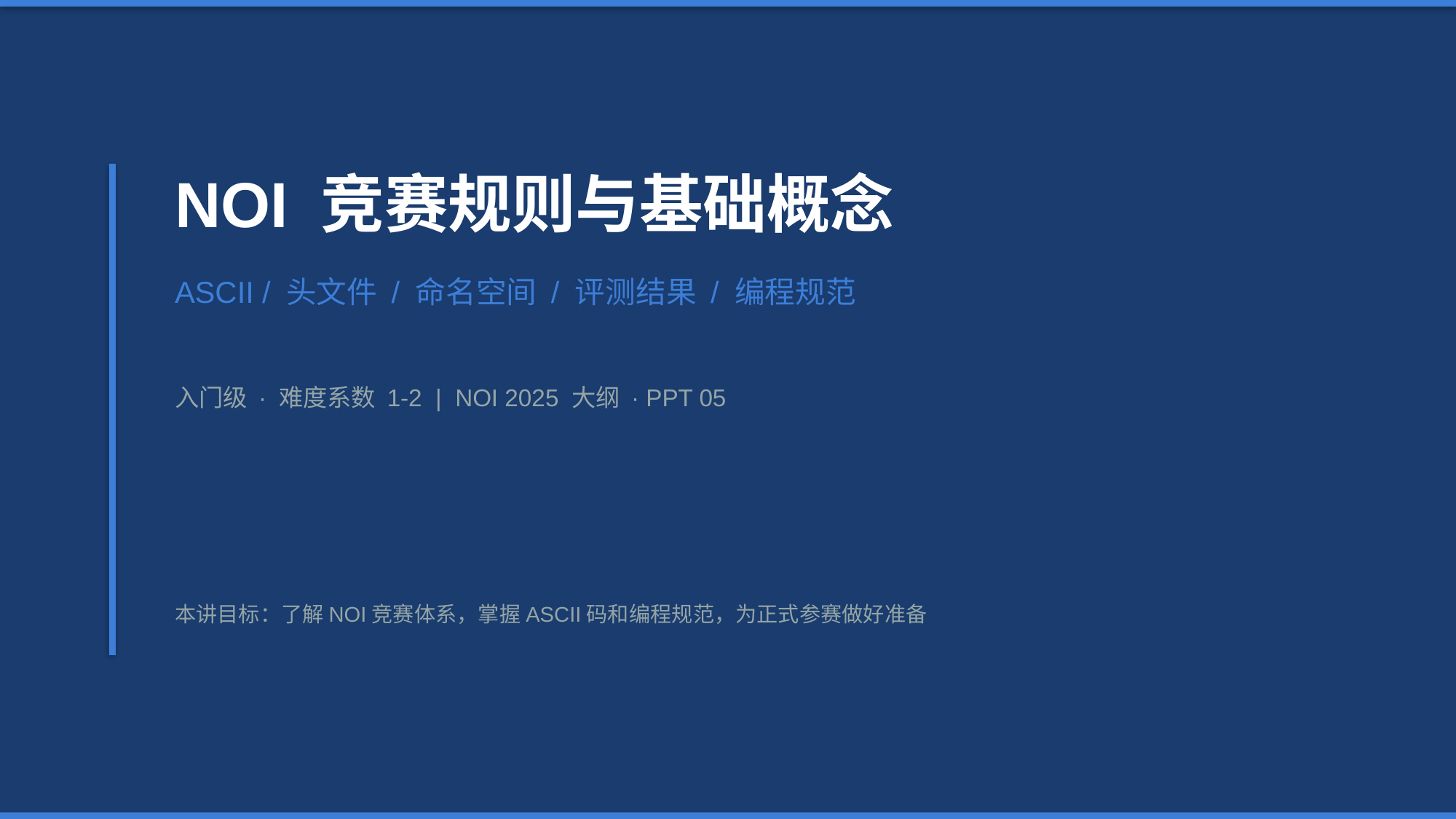

NOI 竞赛规则与基础概念
ASCII / 头文件 / 命名空间 / 评测结果 / 编程规范
入门级 · 难度系数 1-2  |  NOI 2025 大纲 · PPT 05
本讲目标：了解NOI竞赛体系，掌握ASCII码和编程规范，为正式参赛做好准备